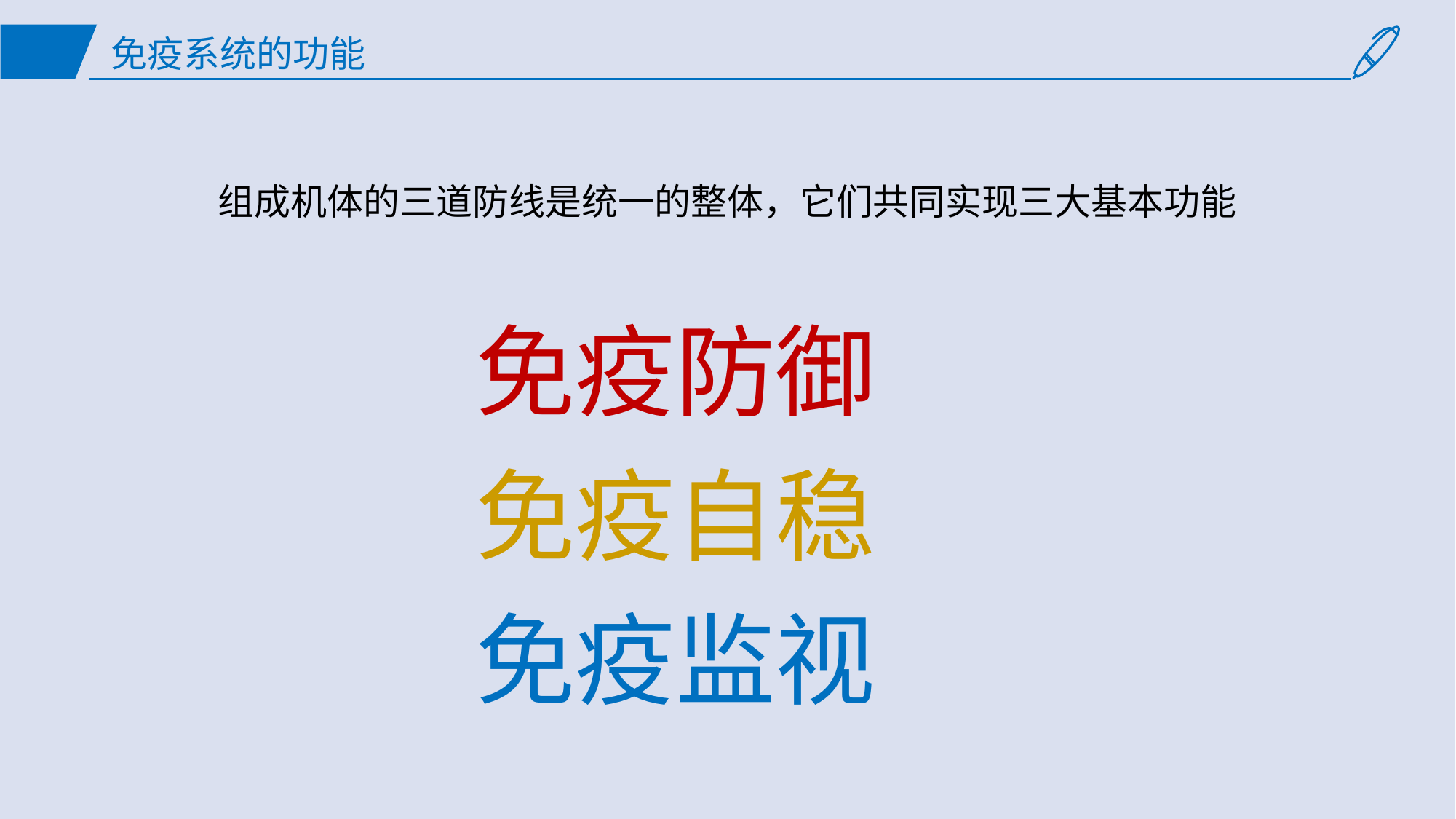

# 免疫系统的功能
组成机体的三道防线是统一的整体，它们共同实现三大基本功能
免疫防御
免疫自稳
免疫监视